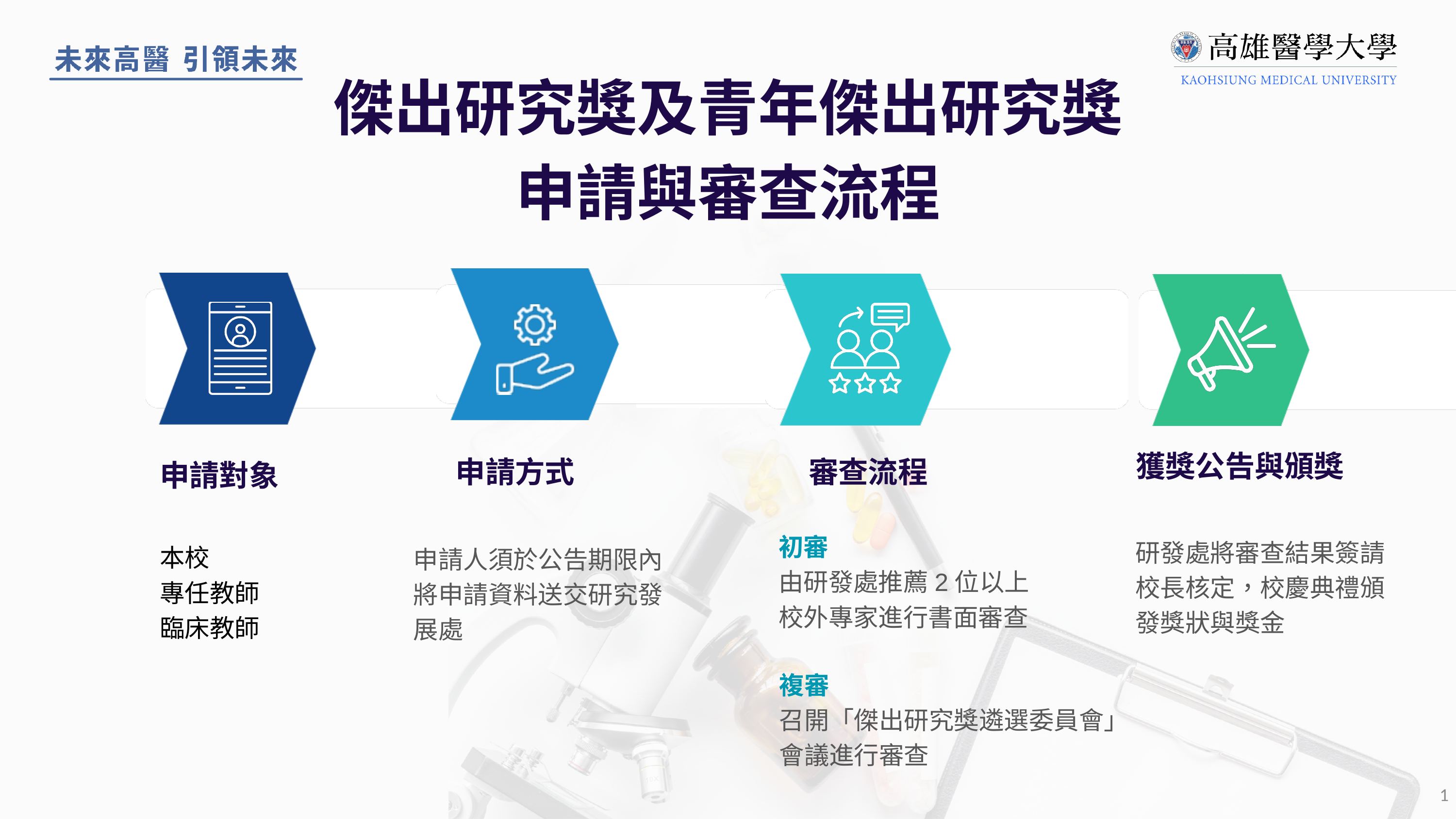

傑出研究獎及青年傑出研究獎
申請與審查流程

獲獎公告與頒獎
申請方式
審查流程
申請對象
初審
由研發處推薦2位以上
校外專家進行書面審查
研發處將審查結果簽請
校長核定，校慶典禮頒
發獎狀與獎金
本校
專任教師
臨床教師
申請人須於公告期限內
將申請資料送交研究發展處
複審
召開「傑出研究獎遴選委員會」
會議進行審查
1